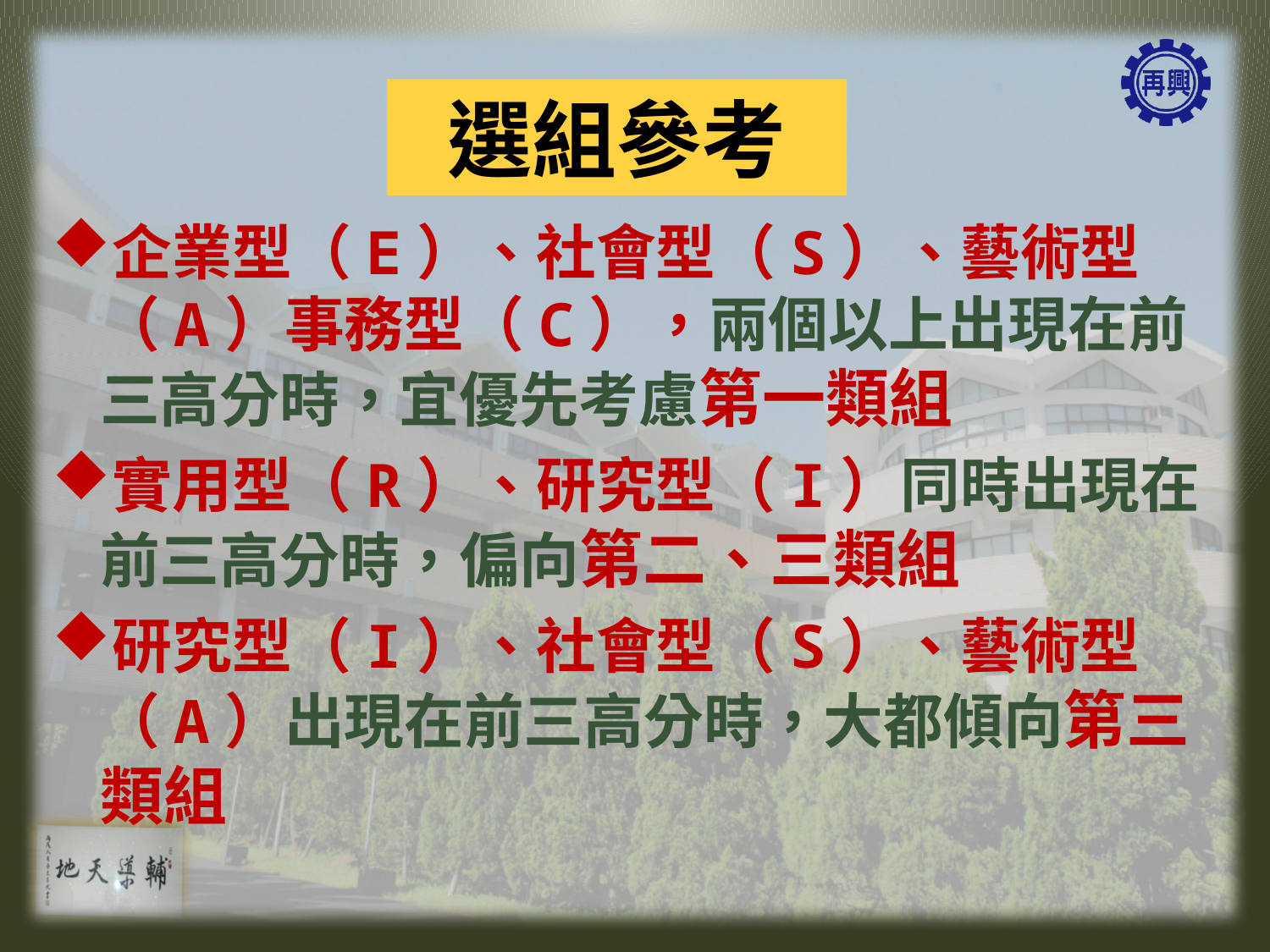

選組參考
企業型（E）、社會型（S）、藝術型（A）事務型（C），兩個以上出現在前三高分時，宜優先考慮第一類組
實用型（R）、研究型（I）同時出現在前三高分時，偏向第二、三類組
研究型（I）、社會型（S）、藝術型（A）出現在前三高分時，大都傾向第三類組